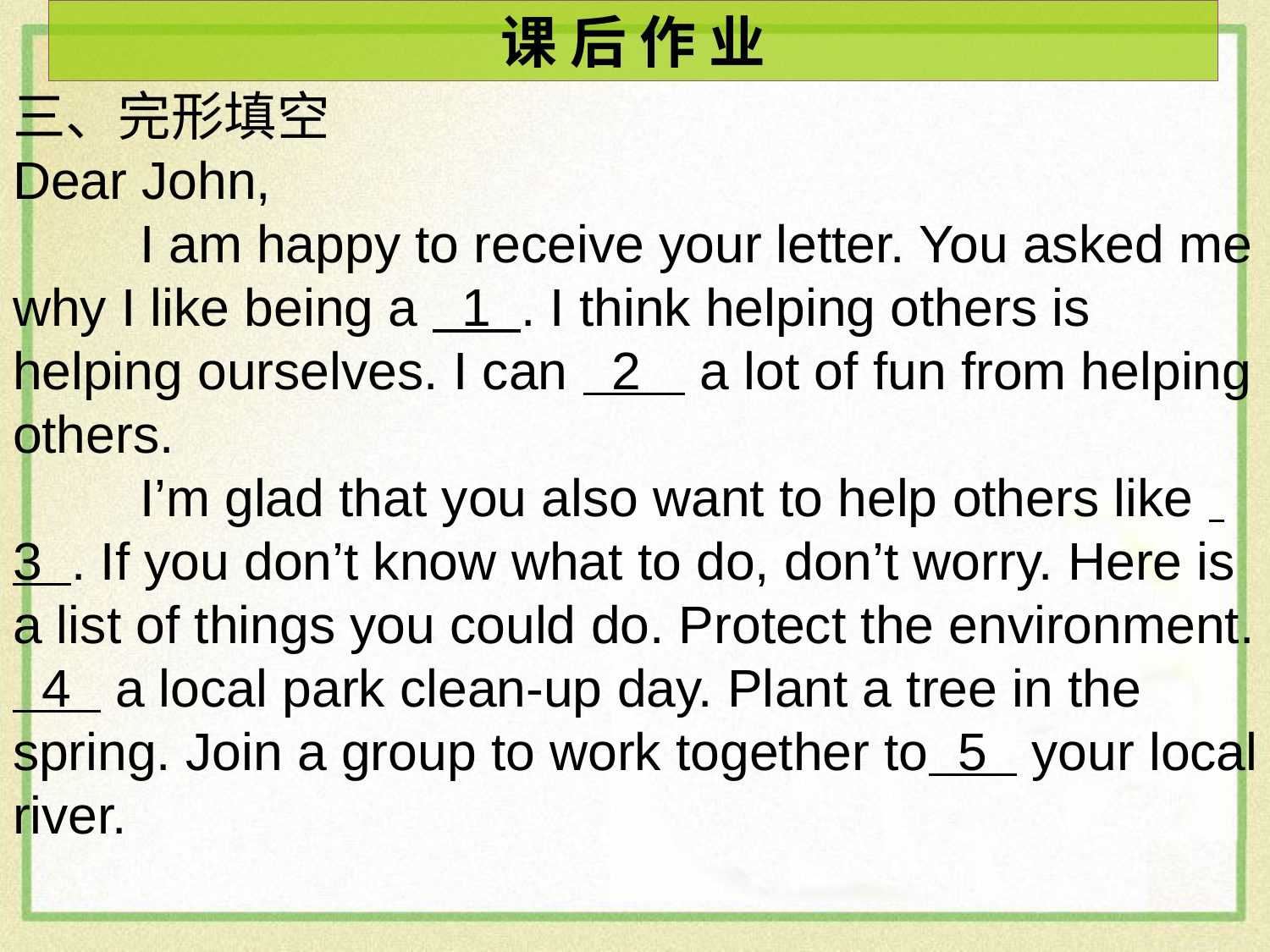

课 后 作 业
三、完形填空
Dear John,
	I am happy to receive your letter. You asked me why I like being a   1  . I think helping others is helping ourselves. I can   2    a lot of fun from helping others.
	I’m glad that you also want to help others like   3  . If you don’t know what to do, don’t worry. Here is a list of things you could do. Protect the environment.   4   a local park clean-up day. Plant a tree in the spring. Join a group to work together to  5   your local river.